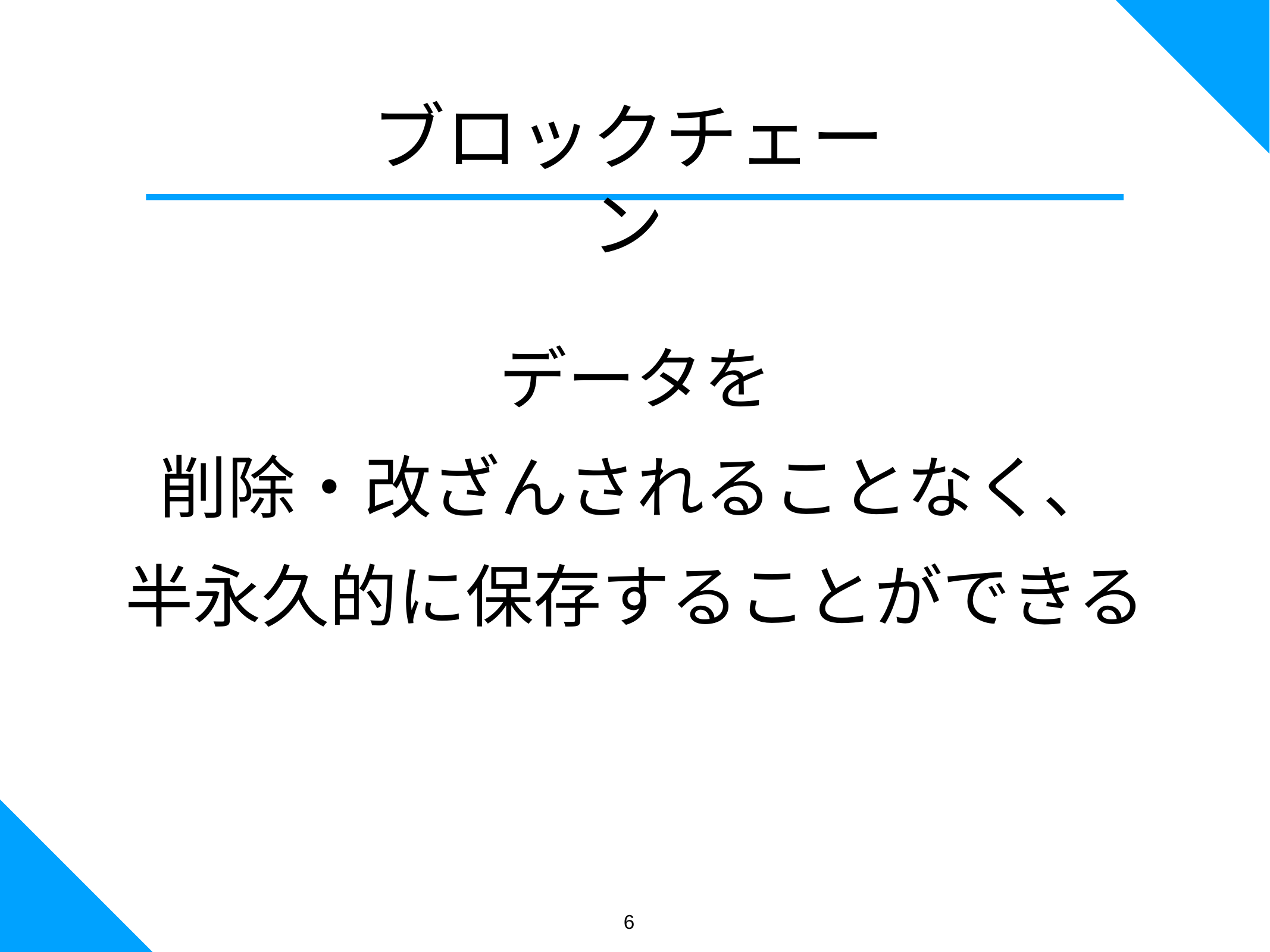

# ブロックチェーン
データを
削除・改ざんされることなく、
半永久的に保存することができる
6